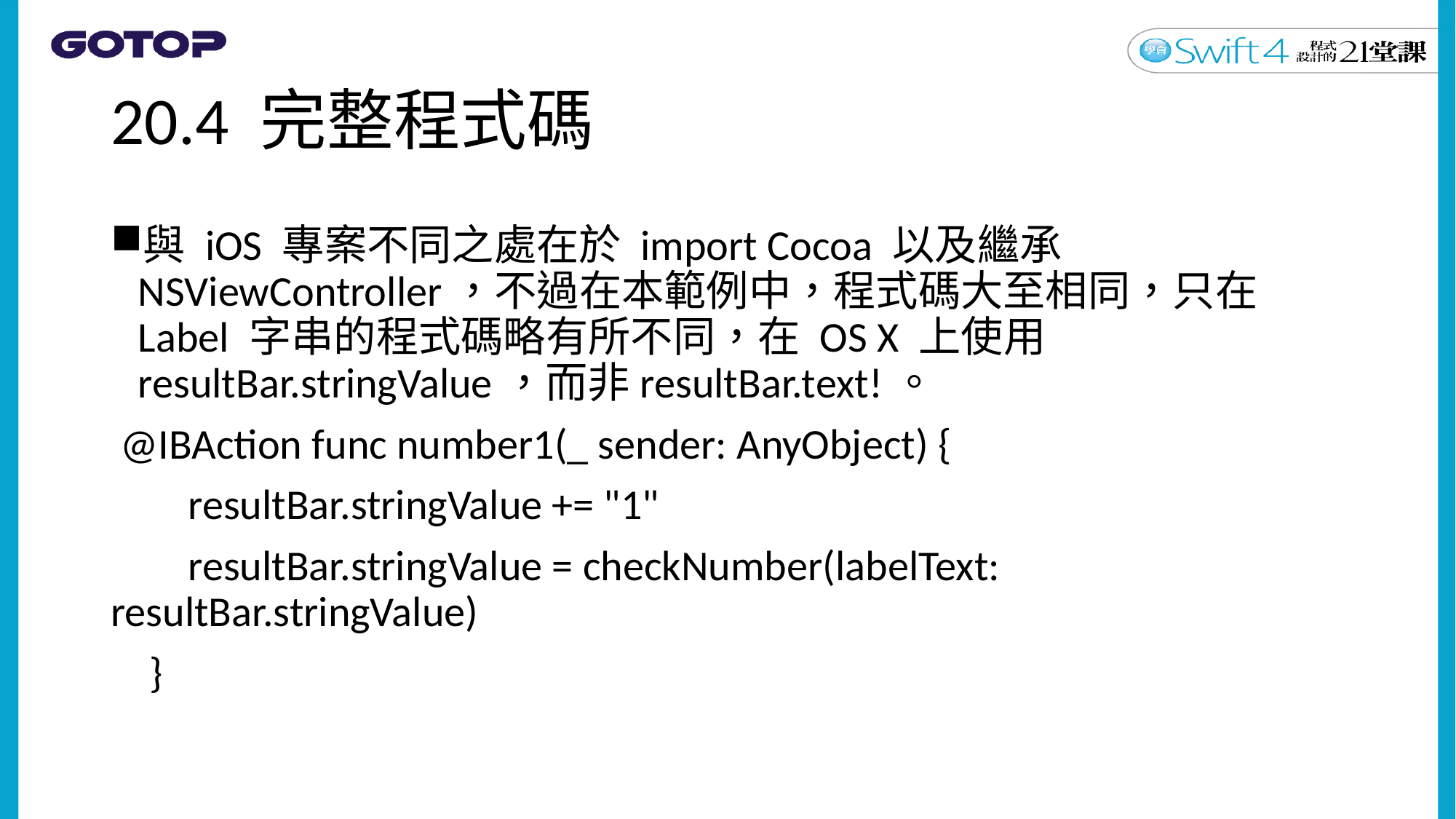

# 20.4 完整程式碼
與 iOS 專案不同之處在於 import Cocoa 以及繼承 NSViewController，不過在本範例中，程式碼大至相同，只在 Label 字串的程式碼略有所不同，在 OS X 上使用 resultBar.stringValue，而非resultBar.text!。
 @IBAction func number1(_ sender: AnyObject) {
        resultBar.stringValue += "1"
        resultBar.stringValue = checkNumber(labelText: resultBar.stringValue)
    }